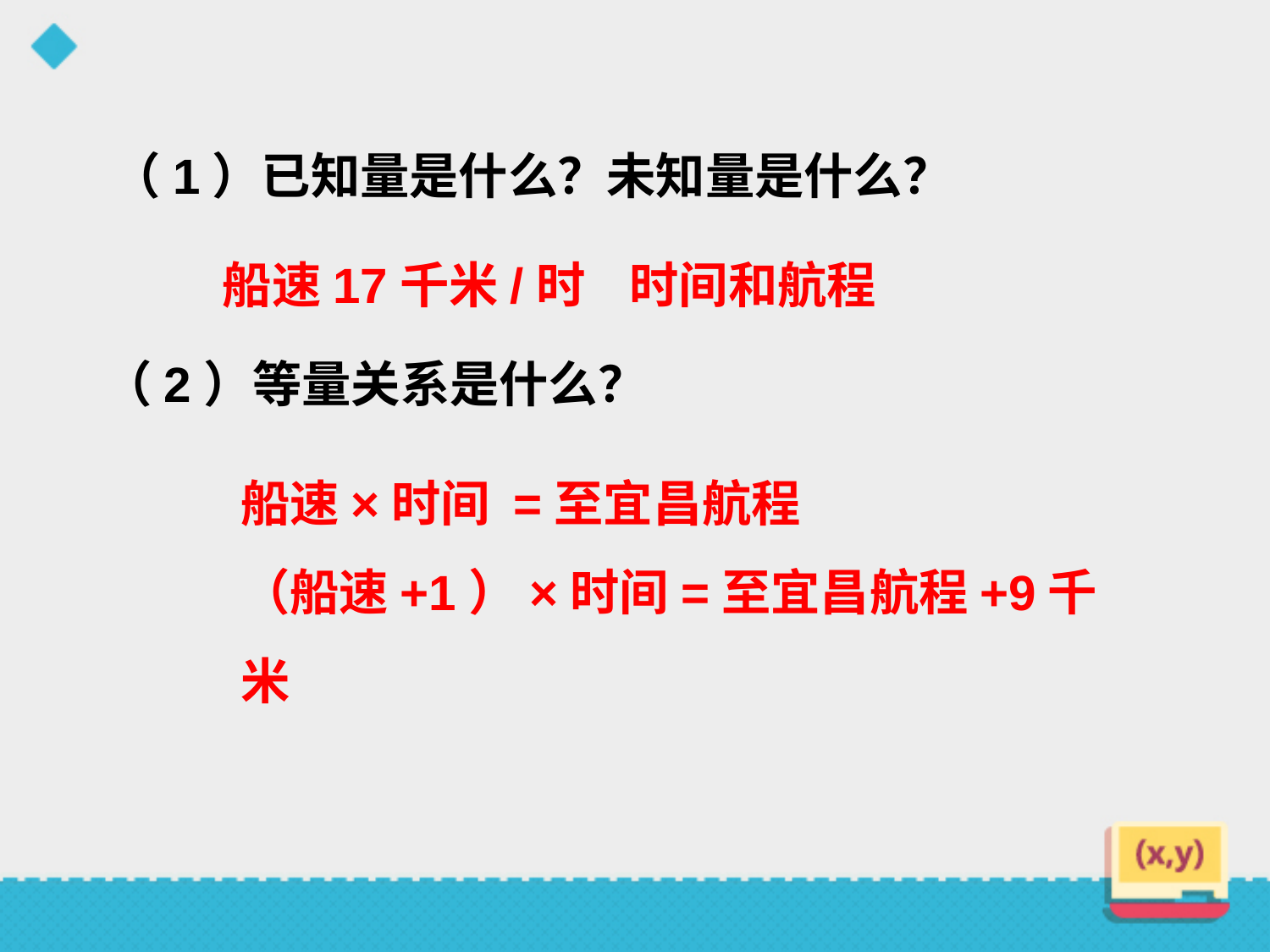

（1）已知量是什么？未知量是什么？
船速17千米/时
时间和航程
（2）等量关系是什么？
船速×时间 =至宜昌航程
（船速+1）×时间=至宜昌航程+9千米